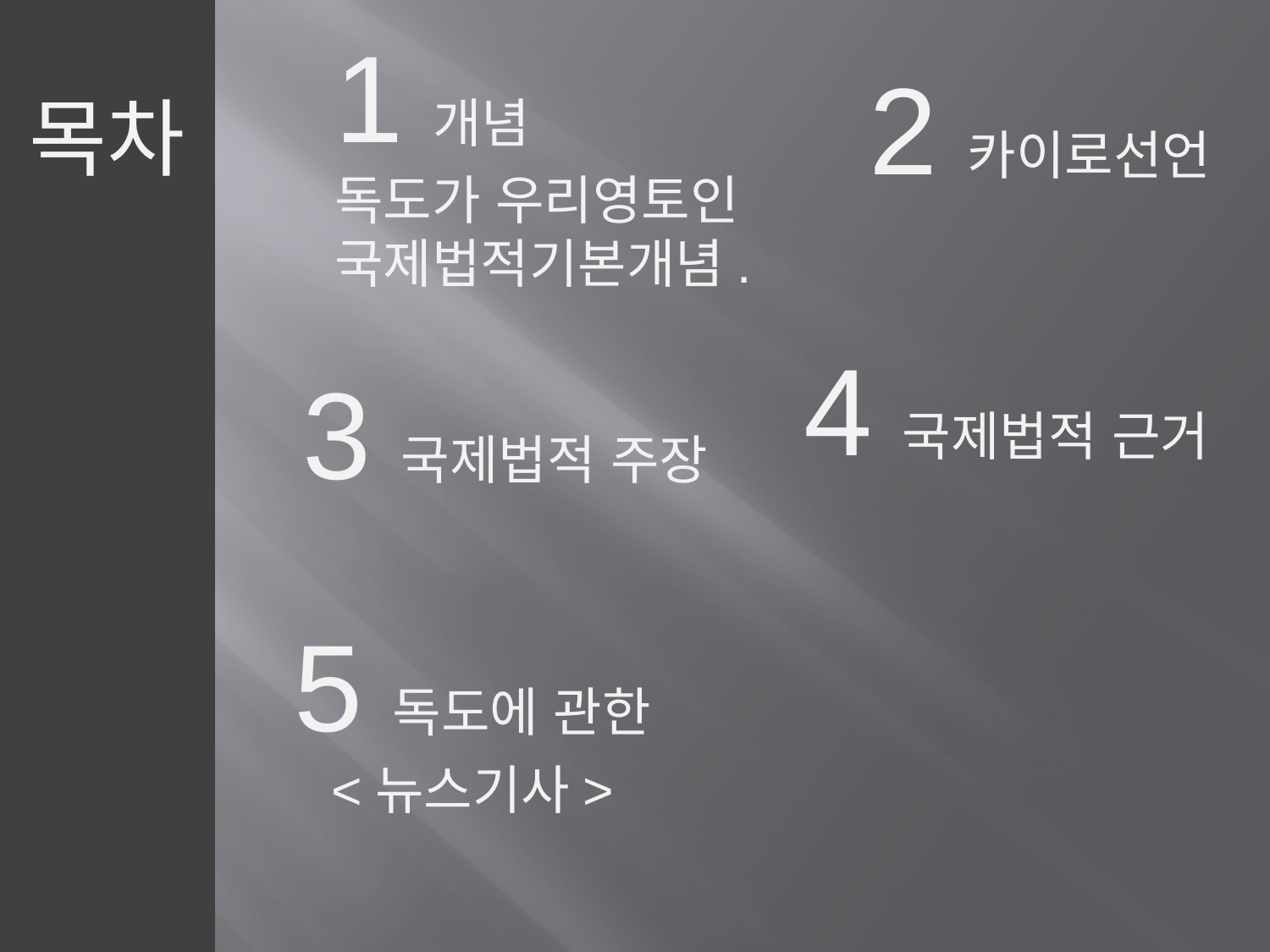

1개념
독도가 우리영토인
국제법적기본개념.
2카이로선언

목차
4국제법적 근거

3국제법적 주장

5독도에 관한
<뉴스기사>